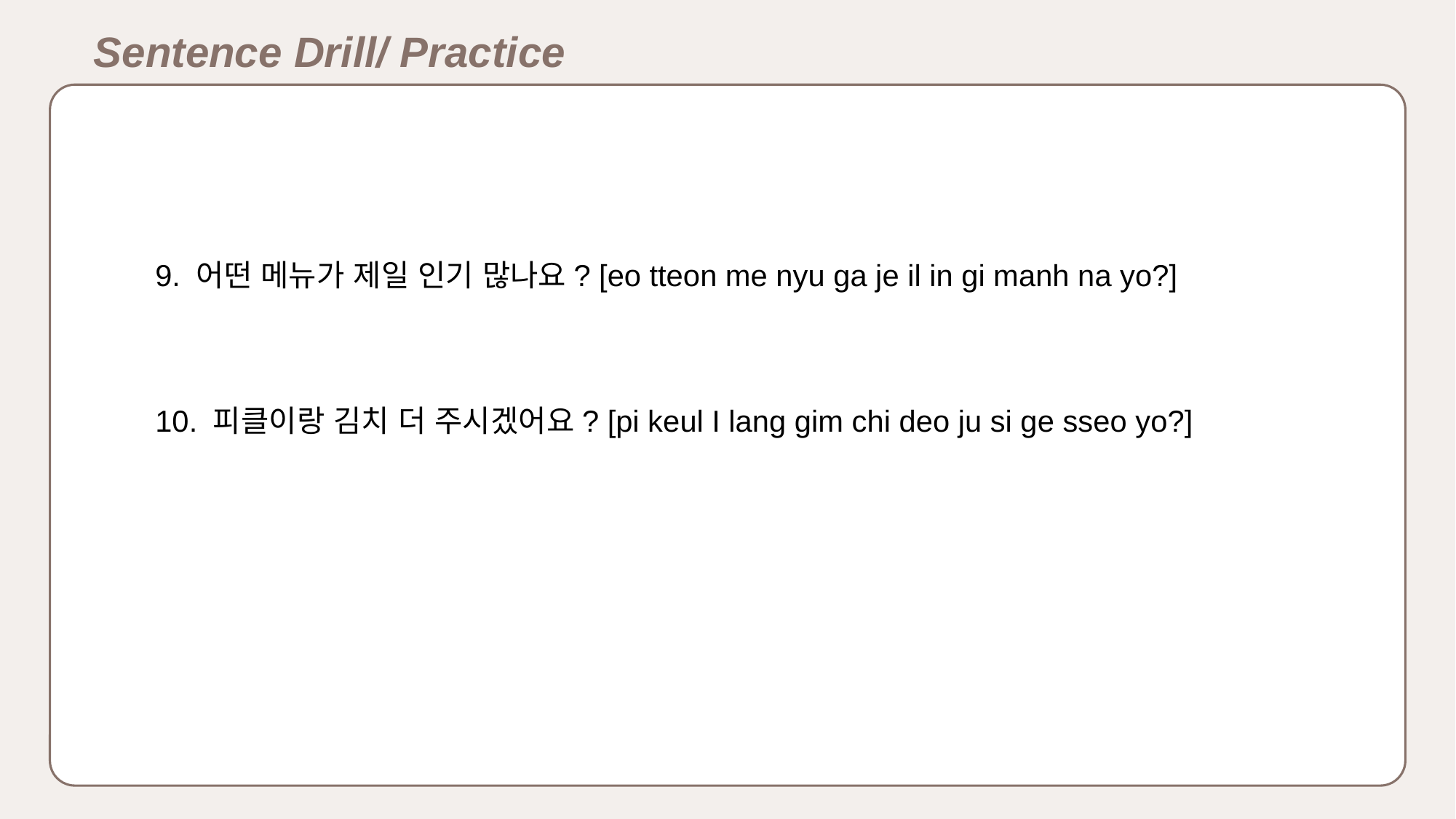

Sentence Drill/ Practice

9. 어떤 메뉴가 제일 인기 많나요? [eo tteon me nyu ga je il in gi manh na yo?]
: 어떤 (what)이/가 제일 인기 (action/verb)나요? “Which menu is the most popular?”
10. 피클이랑 김치 더 주시겠어요? [pi keul I lang gim chi deo ju si ge sseo yo?]
: (what)(이)랑 (what) 더 (action/verb) 시겠어요? “Would you please give more pickle and kimchi?”